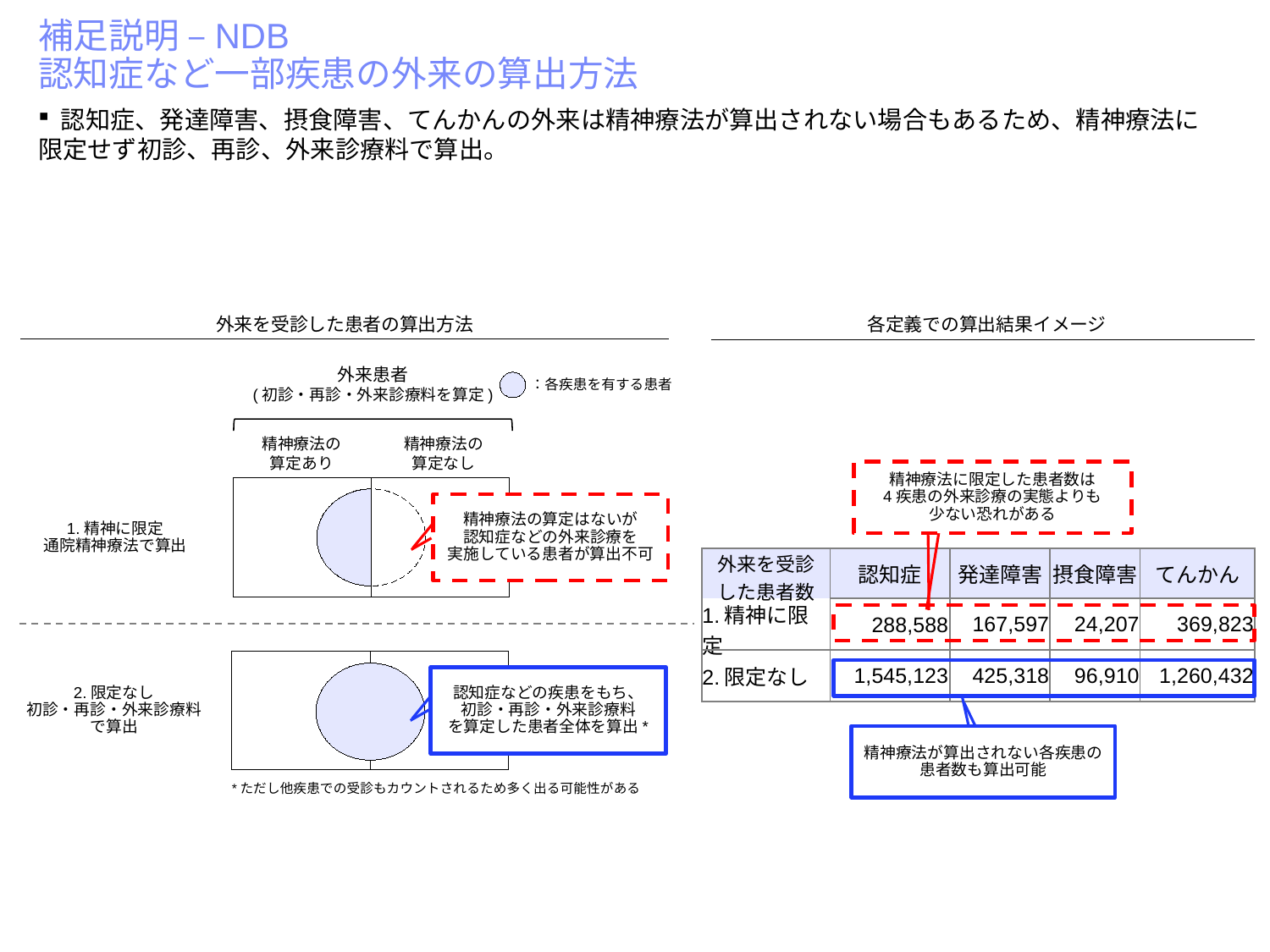

# 補足説明 –NDB 認知症など一部疾患の外来の算出方法
 認知症、発達障害、摂食障害、てんかんの外来は精神療法が算出されない場合もあるため、精神療法に
限定せず初診、再診、外来診療料で算出。

 各定義での算出結果イメージ
外来を受診した患者の算出方法
外来患者
(初診・再診・外来診療料を算定)
：各疾患を有する患者

精神療法の算定あり
精神療法の算定なし
精神療法に限定した患者数は
4疾患の外来診療の実態よりも
少ない恐れがある
1.精神に限定
通院精神療法で算出

精神療法の算定はないが
認知症などの外来診療を
実施している患者が算出不可
| 外来を受診 した患者数 | 認知症 | 発達障害 | 摂食障害 | てんかん |
| --- | --- | --- | --- | --- |
| 1.精神に限定 | 288,588 | 167,597 | 24,207 | 369,823 |
| 2.限定なし | 1,545,123 | 425,318 | 96,910 | 1,260,432 |

2.限定なし
初診・再診・外来診療料
で算出

認知症などの疾患をもち、
初診・再診・外来診療料
を算定した患者全体を算出*
精神療法が算出されない各疾患の
患者数も算出可能
*ただし他疾患での受診もカウントされるため多く出る可能性がある